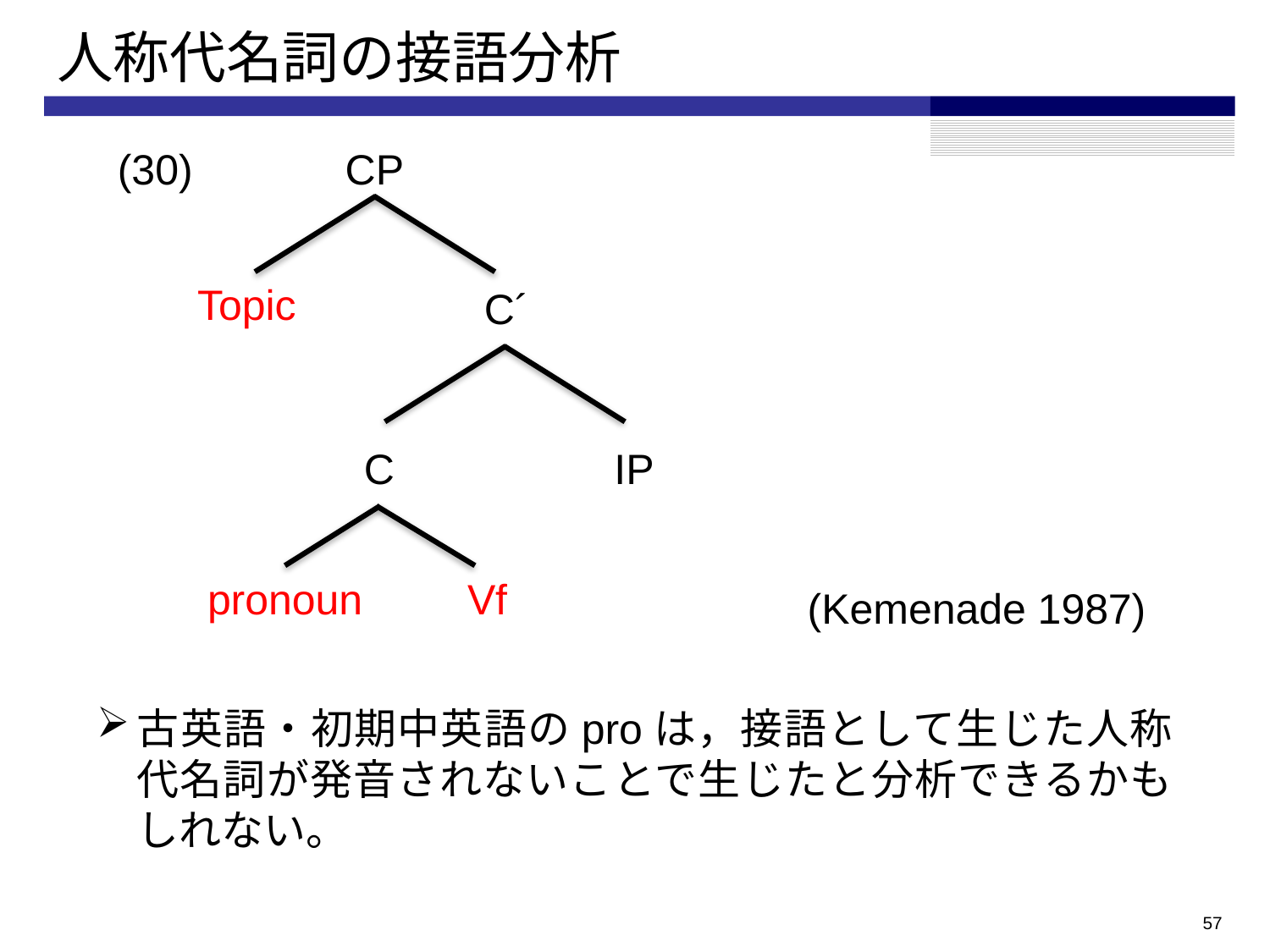

# 人称代名詞の接語分析
(30)
  CP
Topic
   C´
   C
   IP
pronoun
Vf
(Kemenade 1987)
古英語・初期中英語のproは，接語として生じた人称代名詞が発音されないことで生じたと分析できるかもしれない。
57